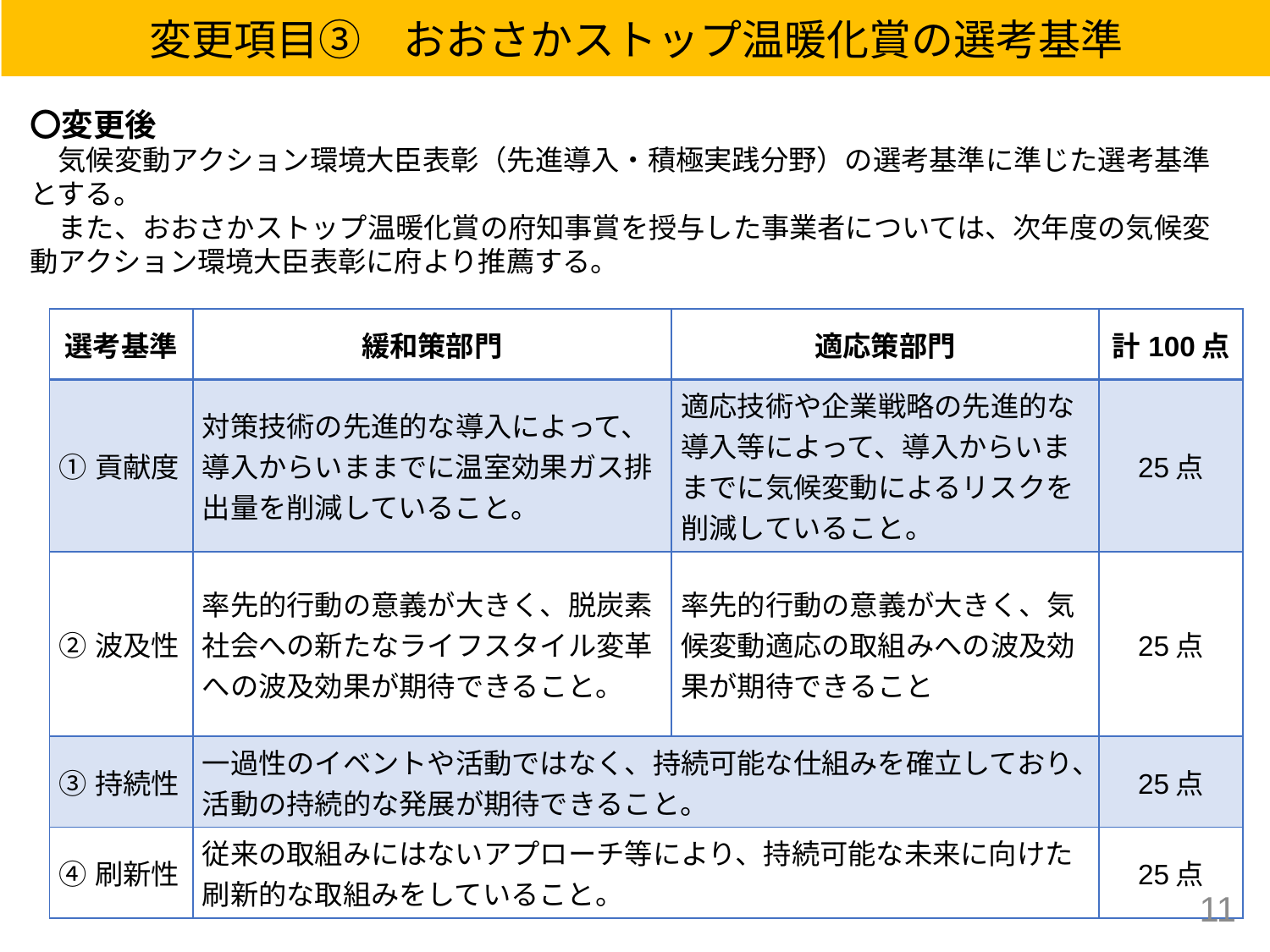

変更項目③　おおさかストップ温暖化賞の選考基準
〇変更後
　気候変動アクション環境大臣表彰（先進導入・積極実践分野）の選考基準に準じた選考基準とする。
　また、おおさかストップ温暖化賞の府知事賞を授与した事業者については、次年度の気候変動アクション環境大臣表彰に府より推薦する。
| 選考基準 | 緩和策部門 | 適応策部門 | 計100点 |
| --- | --- | --- | --- |
| ①貢献度 | 対策技術の先進的な導入によって、導入からいままでに温室効果ガス排出量を削減していること。 | 適応技術や企業戦略の先進的な導入等によって、導入からいままでに気候変動によるリスクを削減していること。 | 25点 |
| ②波及性 | 率先的行動の意義が大きく、脱炭素社会への新たなライフスタイル変革への波及効果が期待できること。 | 率先的行動の意義が大きく、気候変動適応の取組みへの波及効果が期待できること | 25点 |
| ③持続性 | 一過性のイベントや活動ではなく、持続可能な仕組みを確立しており、活動の持続的な発展が期待できること。 |  | 25点 |
| ④刷新性 | 従来の取組みにはないアプローチ等により、持続可能な未来に向けた刷新的な取組みをしていること。 |  | 25点 |
11